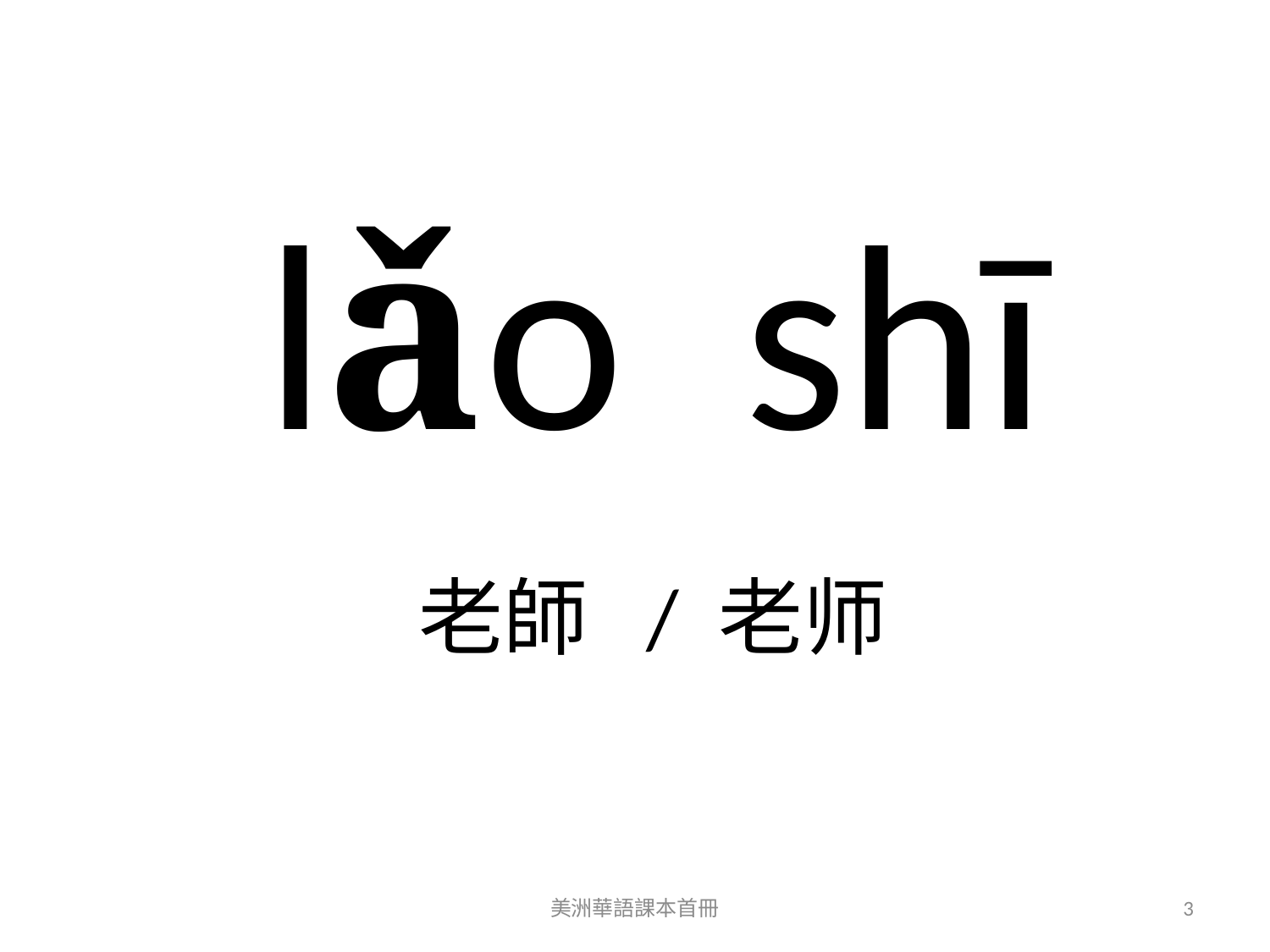

lǎo  shī
老師  / 老师
美洲華語課本首冊
3